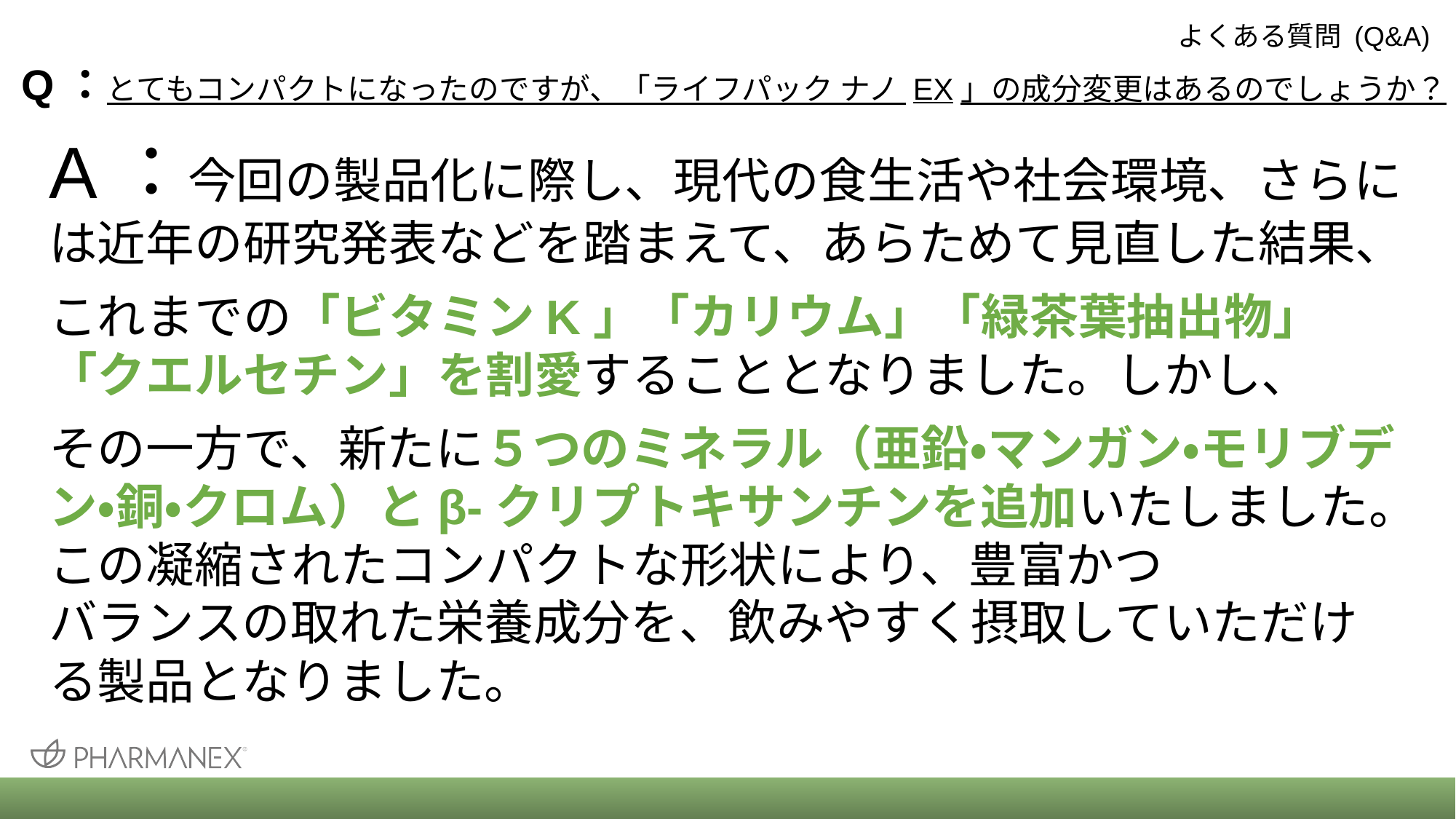

よくある質問 (Q&A)
# Q：とてもコンパクトになったのですが、「ライフパック ナノ EX」の成分変更はあるのでしょうか？
A：今回の製品化に際し、現代の食生活や社会環境、さらには近年の研究発表などを踏まえて、あらためて見直した結果、
これまでの「ビタミンK」「カリウム」「緑茶葉抽出物」
「クエルセチン」を割愛することとなりました。しかし、
その一方で、新たに５つのミネラル（亜鉛・マンガン・モリブデン・銅・クロム）とβ-クリプトキサンチンを追加いたしました。この凝縮されたコンパクトな形状により、豊富かつ
バランスの取れた栄養成分を、飲みやすく摂取していただける製品となりました。